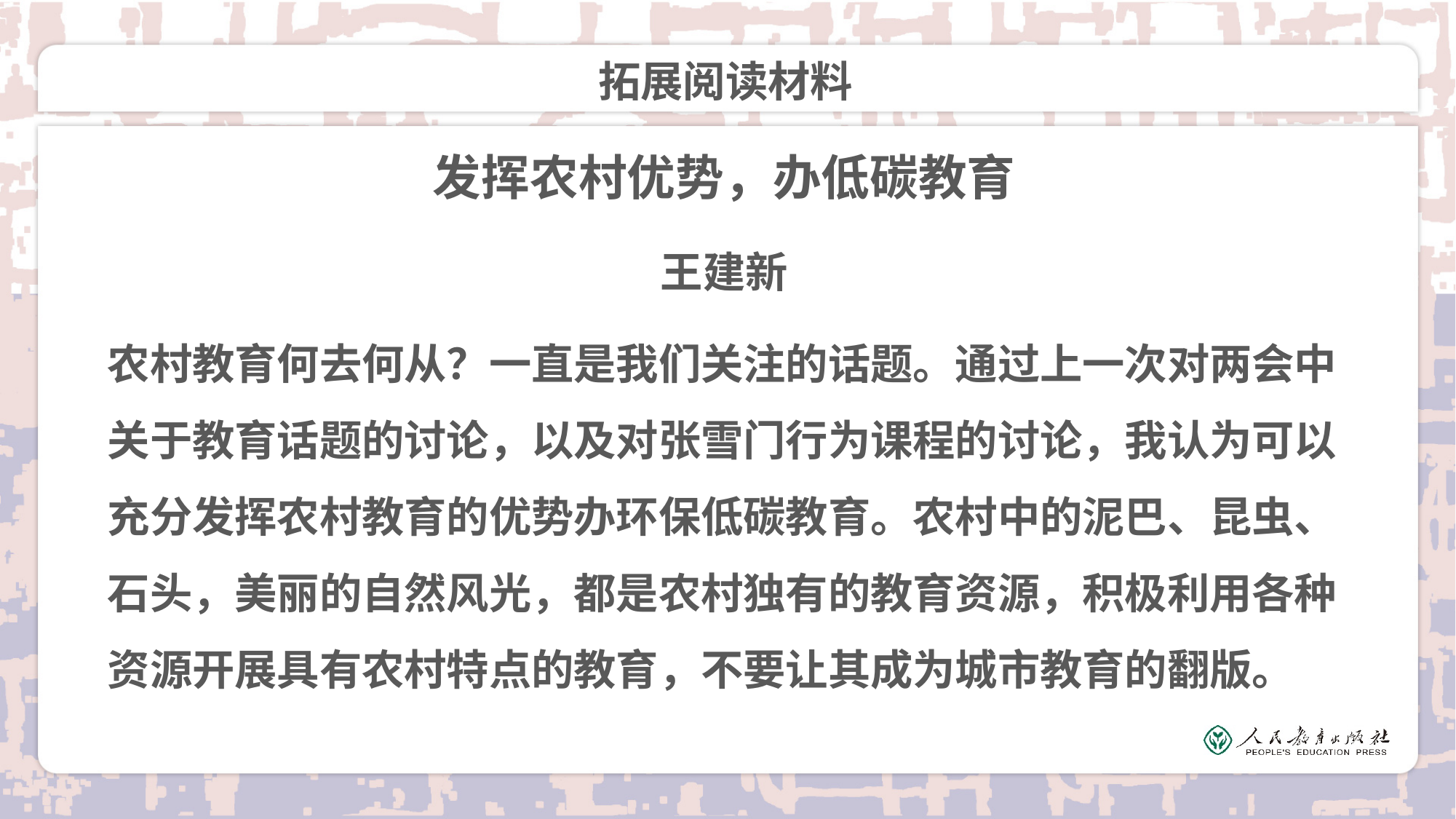

# 拓展阅读材料
发挥农村优势，办低碳教育
王建新
农村教育何去何从？一直是我们关注的话题。通过上一次对两会中关于教育话题的讨论，以及对张雪门行为课程的讨论，我认为可以充分发挥农村教育的优势办环保低碳教育。农村中的泥巴、昆虫、石头，美丽的自然风光，都是农村独有的教育资源，积极利用各种资源开展具有农村特点的教育，不要让其成为城市教育的翻版。